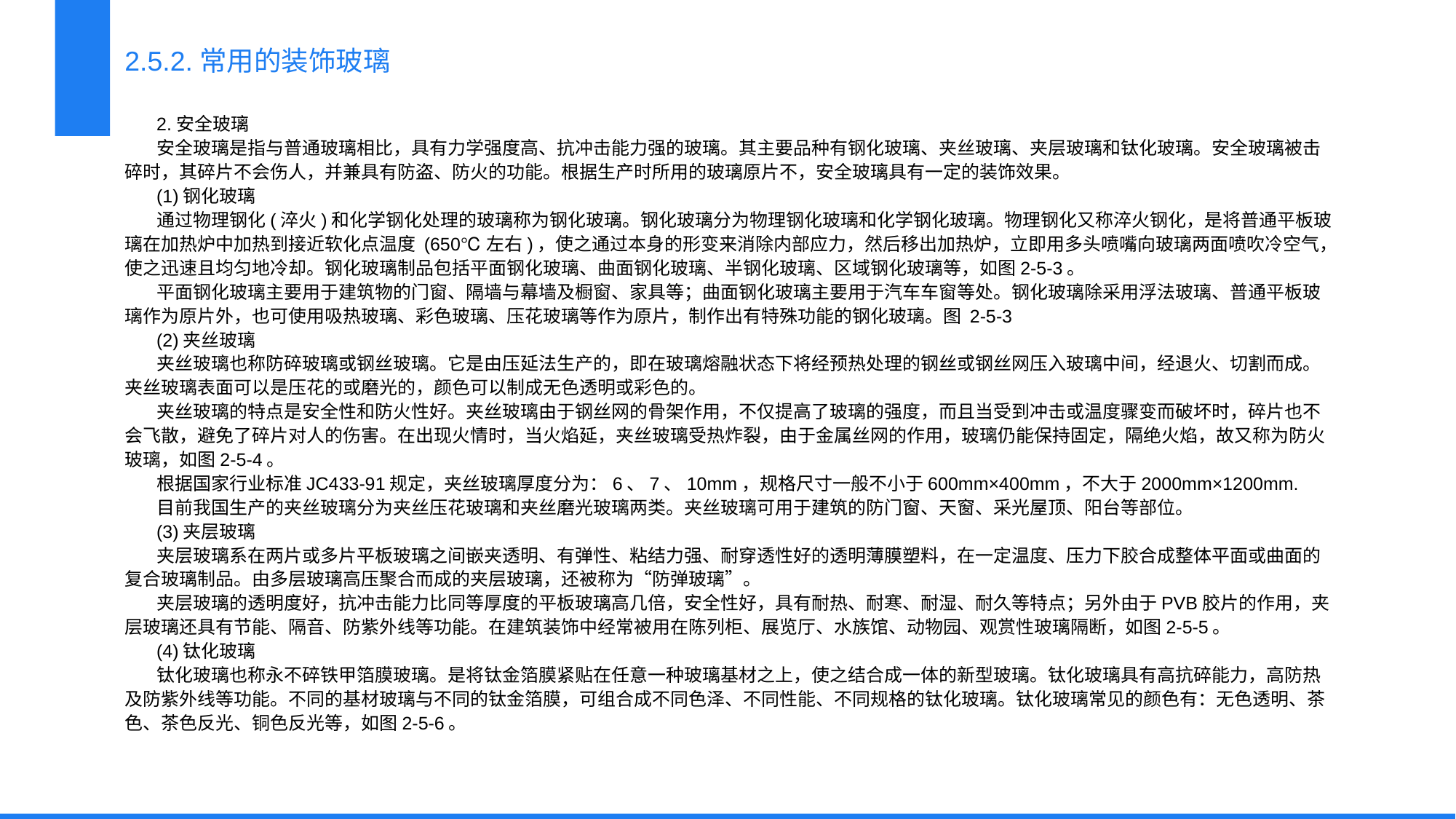

2.5.2.常用的装饰玻璃

2.安全玻璃
安全玻璃是指与普通玻璃相比，具有力学强度高、抗冲击能力强的玻璃。其主要品种有钢化玻璃、夹丝玻璃、夹层玻璃和钛化玻璃。安全玻璃被击碎时，其碎片不会伤人，并兼具有防盗、防火的功能。根据生产时所用的玻璃原片不，安全玻璃具有一定的装饰效果。
(1)钢化玻璃
通过物理钢化(淬火)和化学钢化处理的玻璃称为钢化玻璃。钢化玻璃分为物理钢化玻璃和化学钢化玻璃。物理钢化又称淬火钢化，是将普通平板玻璃在加热炉中加热到接近软化点温度 (650℃左右)，使之通过本身的形变来消除内部应力，然后移出加热炉，立即用多头喷嘴向玻璃两面喷吹冷空气，使之迅速且均匀地冷却。钢化玻璃制品包括平面钢化玻璃、曲面钢化玻璃、半钢化玻璃、区域钢化玻璃等，如图2-5-3。
平面钢化玻璃主要用于建筑物的门窗、隔墙与幕墙及橱窗、家具等；曲面钢化玻璃主要用于汽车车窗等处。钢化玻璃除采用浮法玻璃、普通平板玻璃作为原片外，也可使用吸热玻璃、彩色玻璃、压花玻璃等作为原片，制作出有特殊功能的钢化玻璃。图 2-5-3
(2)夹丝玻璃
夹丝玻璃也称防碎玻璃或钢丝玻璃。它是由压延法生产的，即在玻璃熔融状态下将经预热处理的钢丝或钢丝网压入玻璃中间，经退火、切割而成。夹丝玻璃表面可以是压花的或磨光的，颜色可以制成无色透明或彩色的。
夹丝玻璃的特点是安全性和防火性好。夹丝玻璃由于钢丝网的骨架作用，不仅提高了玻璃的强度，而且当受到冲击或温度骤变而破坏时，碎片也不会飞散，避免了碎片对人的伤害。在出现火情时，当火焰延，夹丝玻璃受热炸裂，由于金属丝网的作用，玻璃仍能保持固定，隔绝火焰，故又称为防火玻璃，如图2-5-4。
根据国家行业标准JC433-91规定，夹丝玻璃厚度分为：6、7、10mm，规格尺寸一般不小于600mm×400mm，不大于2000mm×1200mm.
目前我国生产的夹丝玻璃分为夹丝压花玻璃和夹丝磨光玻璃两类。夹丝玻璃可用于建筑的防门窗、天窗、采光屋顶、阳台等部位。
(3)夹层玻璃
夹层玻璃系在两片或多片平板玻璃之间嵌夹透明、有弹性、粘结力强、耐穿透性好的透明薄膜塑料，在一定温度、压力下胶合成整体平面或曲面的复合玻璃制品。由多层玻璃高压聚合而成的夹层玻璃，还被称为“防弹玻璃”。
夹层玻璃的透明度好，抗冲击能力比同等厚度的平板玻璃高几倍，安全性好，具有耐热、耐寒、耐湿、耐久等特点；另外由于PVB胶片的作用，夹层玻璃还具有节能、隔音、防紫外线等功能。在建筑装饰中经常被用在陈列柜、展览厅、水族馆、动物园、观赏性玻璃隔断，如图2-5-5。
(4)钛化玻璃
钛化玻璃也称永不碎铁甲箔膜玻璃。是将钛金箔膜紧贴在任意一种玻璃基材之上，使之结合成一体的新型玻璃。钛化玻璃具有高抗碎能力，高防热及防紫外线等功能。不同的基材玻璃与不同的钛金箔膜，可组合成不同色泽、不同性能、不同规格的钛化玻璃。钛化玻璃常见的颜色有：无色透明、茶色、茶色反光、铜色反光等，如图2-5-6。